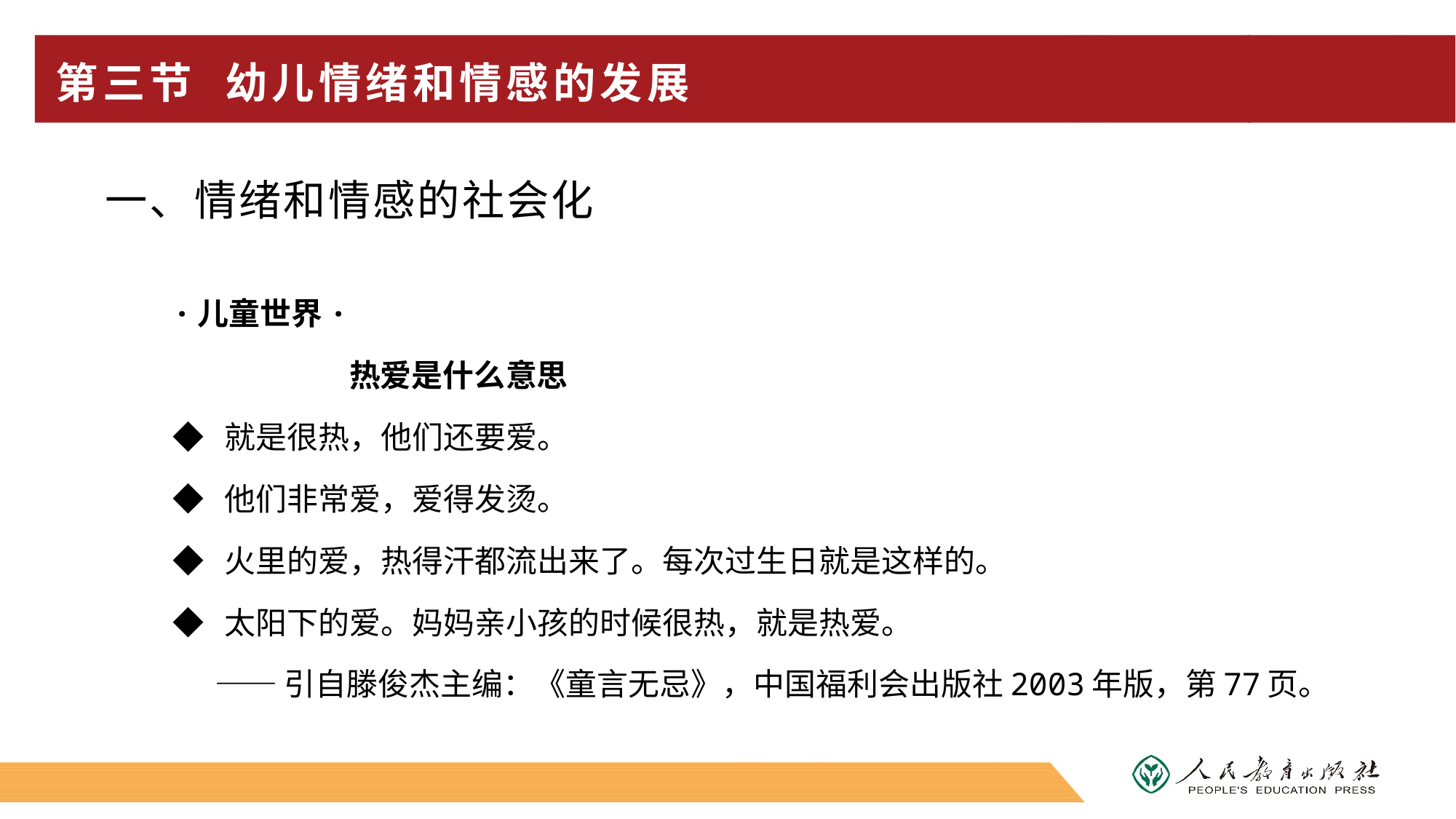

# 第三节  幼儿情绪和情感的发展
一、情绪和情感的社会化
·儿童世界·
                        热爱是什么意思
◆  就是很热，他们还要爱。
◆  他们非常爱，爱得发烫。
◆  火里的爱，热得汗都流出来了。每次过生日就是这样的。
◆  太阳下的爱。妈妈亲小孩的时候很热，就是热爱。
      ——引自滕俊杰主编：《童言无忌》，中国福利会出版社2003年版，第77页。